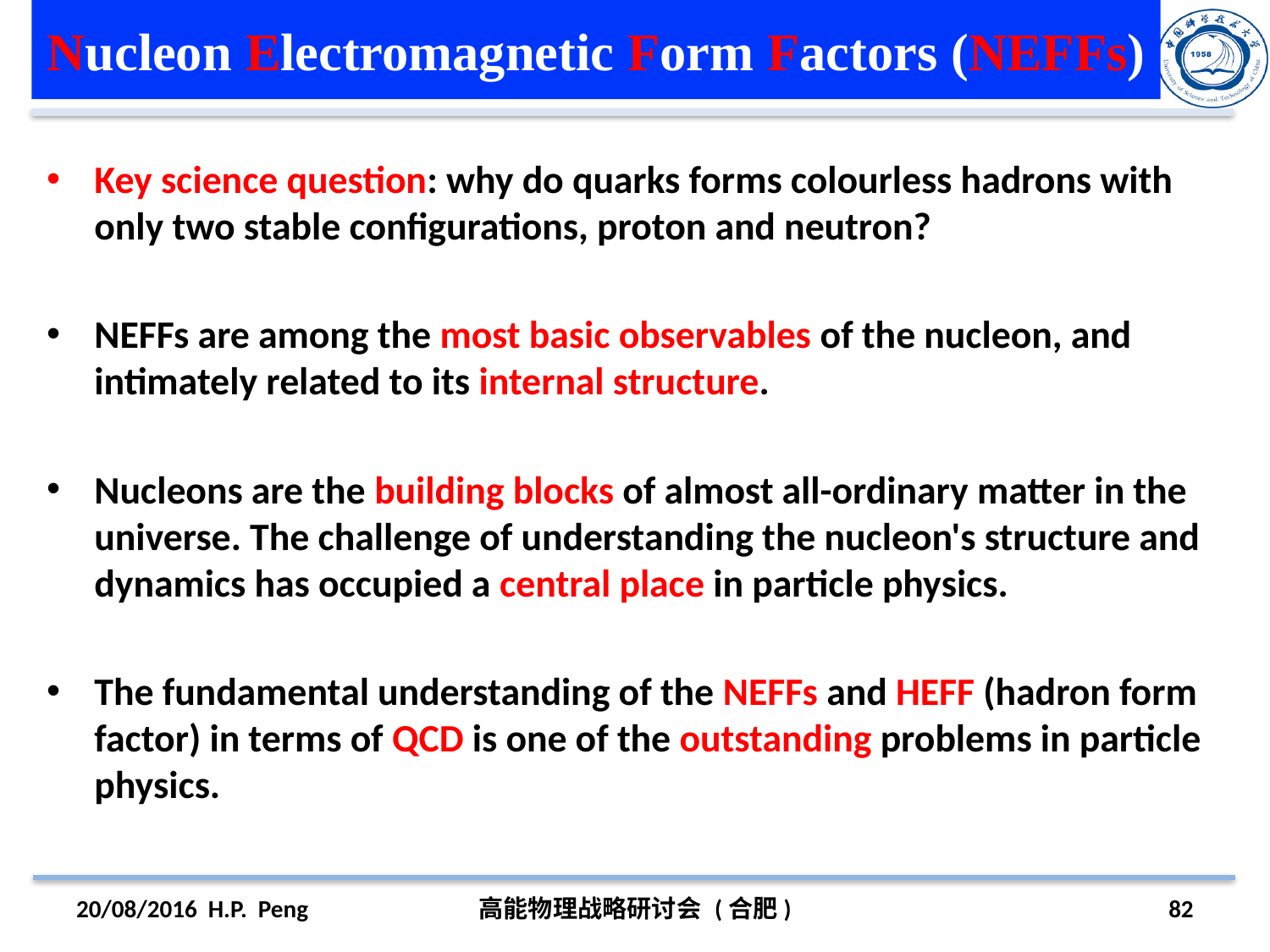

# Nucleon Electromagnetic Form Factors (NEFFs)
Key science question: why do quarks forms colourless hadrons with only two stable configurations, proton and neutron?

NEFFs are among the most basic observables of the nucleon, and intimately related to its internal structure.

Nucleons are the building blocks of almost all-ordinary matter in the universe. The challenge of understanding the nucleon's structure and dynamics has occupied a central place in particle physics.

The fundamental understanding of the NEFFs and HEFF (hadron form factor) in terms of QCD is one of the outstanding problems in particle physics.
20/08/2016  H.P.  Peng
高能物理战略研讨会 (合肥)
82